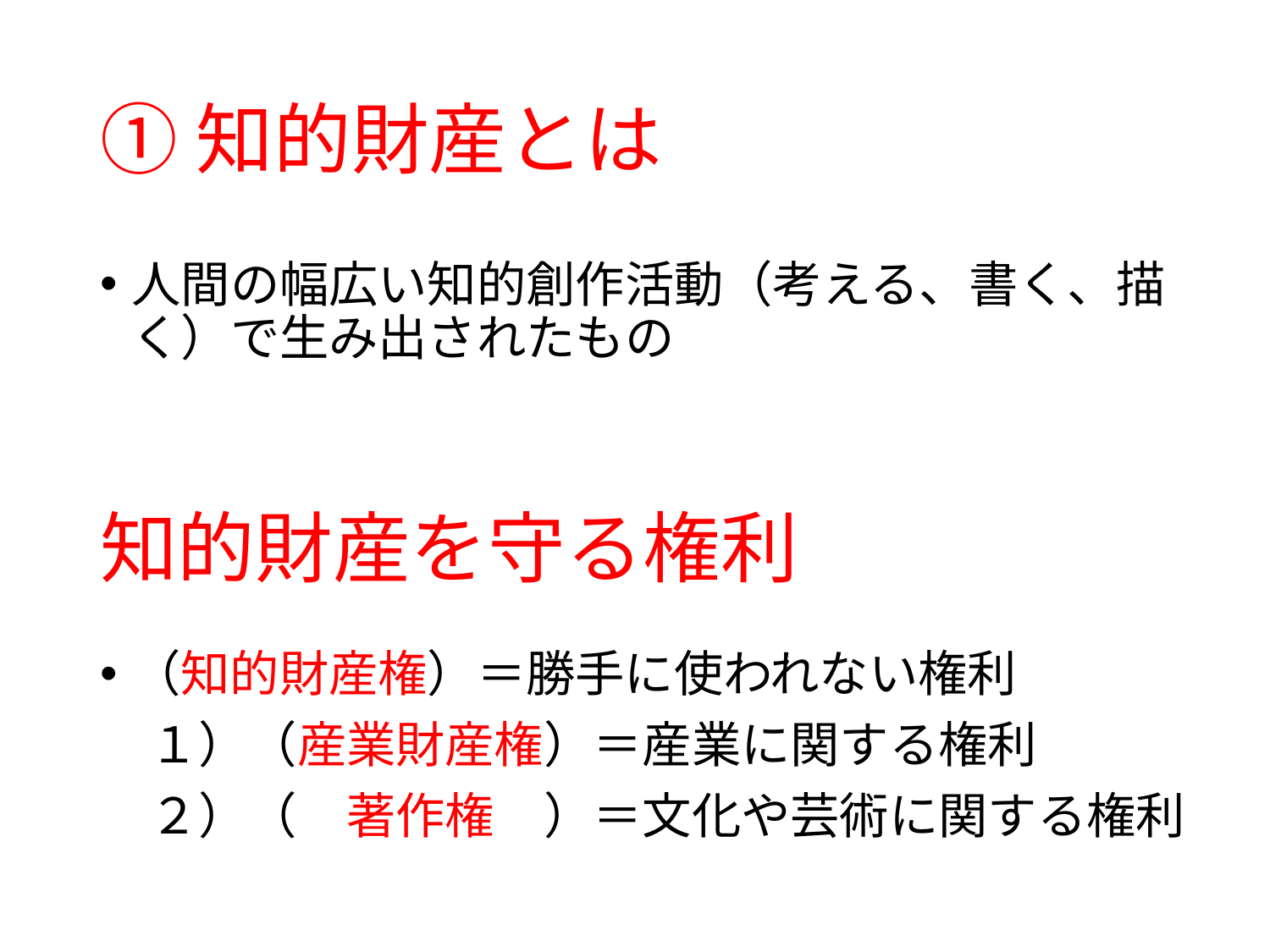

# ①知的財産とは
人間の幅広い知的創作活動（考える、書く、描く）で生み出されたもの
知的財産を守る権利
（知的財産権）＝勝手に使われない権利
　１）（産業財産権）＝産業に関する権利
　２）（　著作権　）＝文化や芸術に関する権利